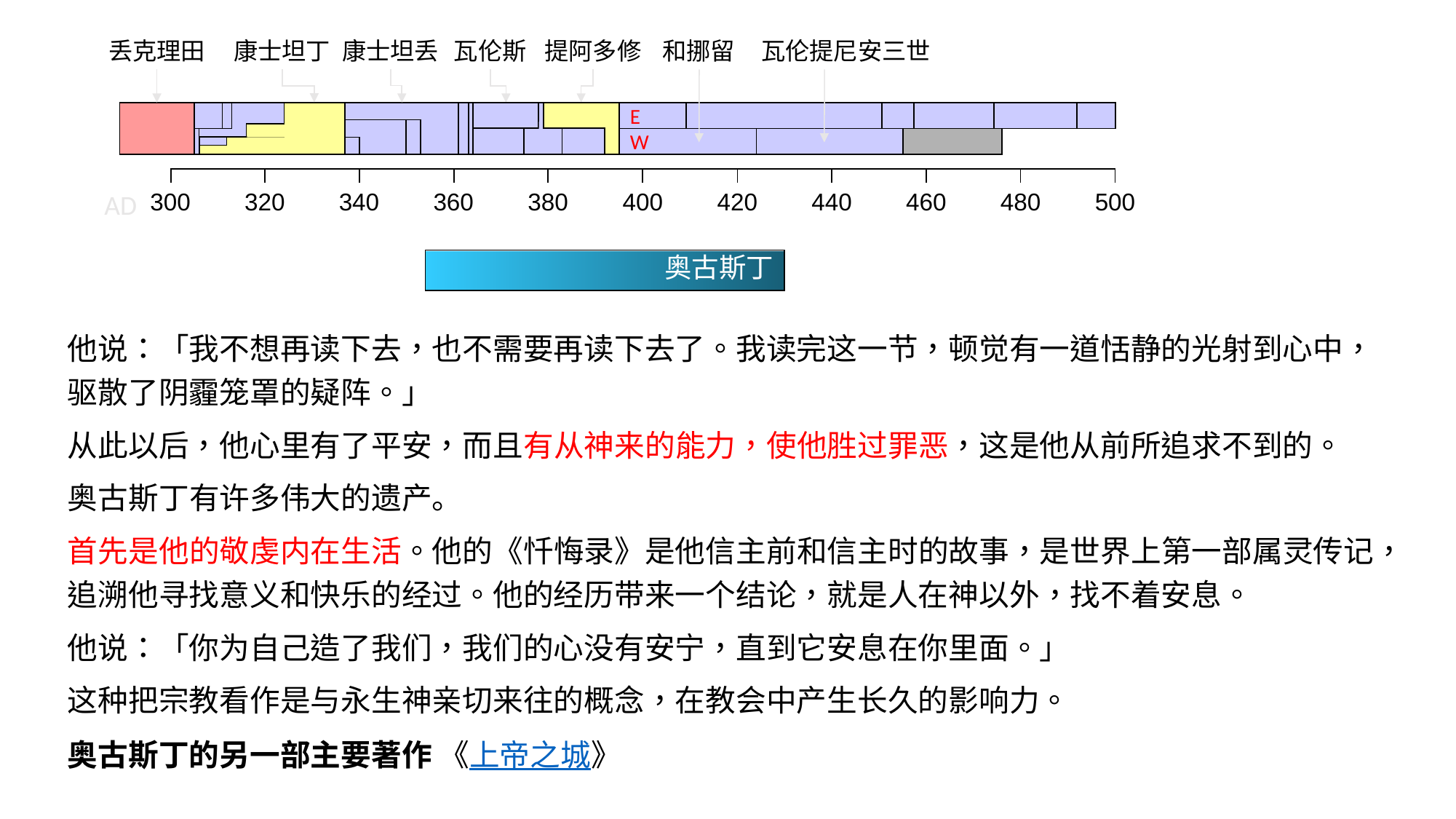

和挪留
丢克理田
康士坦丁
康士坦丢
瓦伦斯
提阿多修
瓦伦提尼安三世

E

W

|  |  |  |  |  |  |  |  |  |  |
| --- | --- | --- | --- | --- | --- | --- | --- | --- | --- |
AD
| 300 | 320 | 340 | 360 | 380 | 400 | 420 | 440 | 460 | 480 | 500 |
| --- | --- | --- | --- | --- | --- | --- | --- | --- | --- | --- |
奥古斯丁
他说：「我不想再读下去，也不需要再读下去了。我读完这一节，顿觉有一道恬静的光射到心中，驱散了阴霾笼罩的疑阵。」
从此以后，他心里有了平安，而且有从神来的能力，使他胜过罪恶，这是他从前所追求不到的。
奥古斯丁有许多伟大的遗产。
首先是他的敬虔内在生活。他的《忏悔录》是他信主前和信主时的故事，是世界上第一部属灵传记，追溯他寻找意义和快乐的经过。他的经历带来一个结论，就是人在神以外，找不着安息。
他说：「你为自己造了我们，我们的心没有安宁，直到它安息在你里面。」
这种把宗教看作是与永生神亲切来往的概念，在教会中产生长久的影响力。
奥古斯丁的另一部主要著作 《上帝之城》